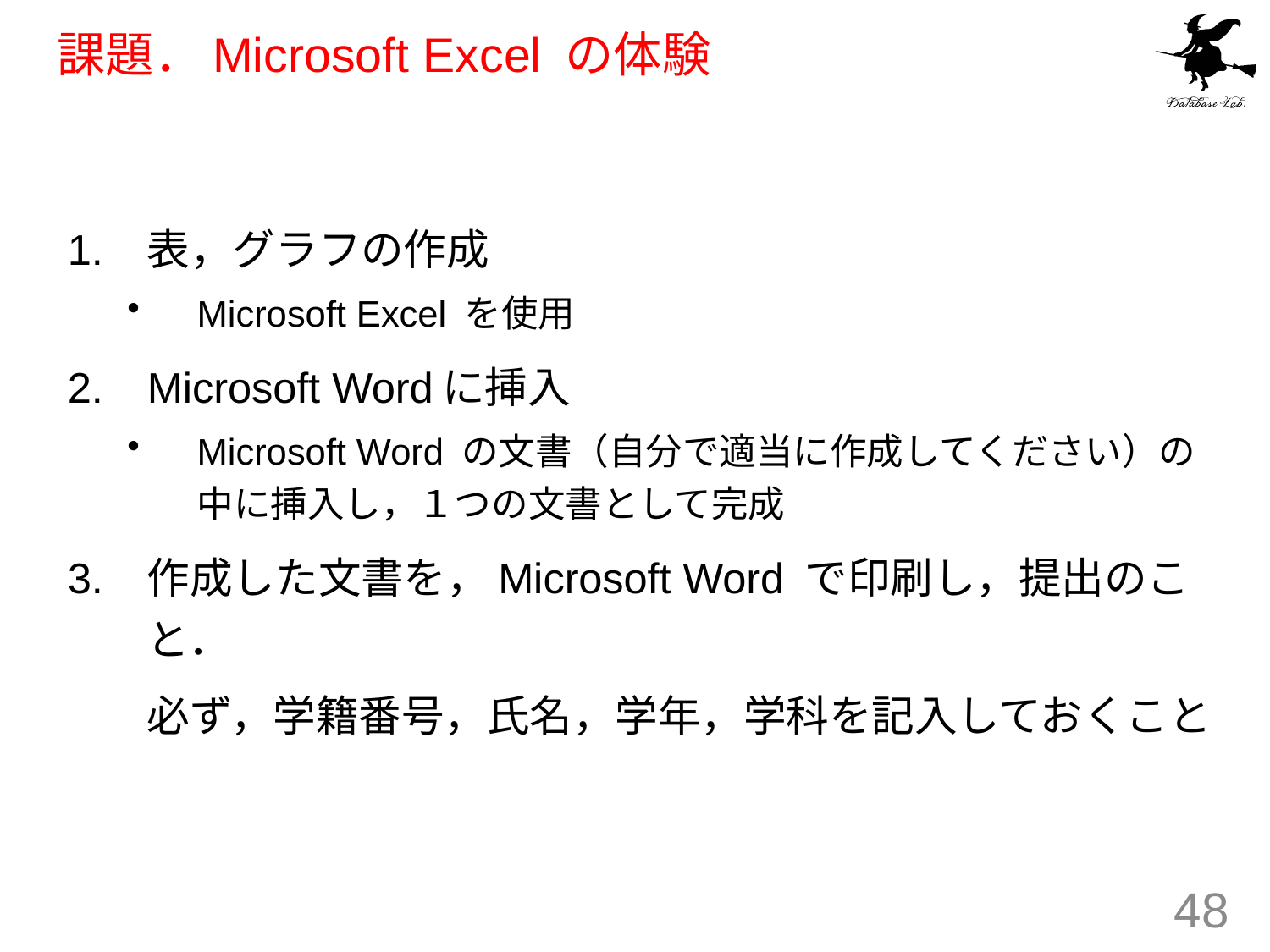

# 課題．Microsoft Excel の体験
表，グラフの作成
Microsoft Excel を使用
Microsoft Wordに挿入
Microsoft Word の文書（自分で適当に作成してください）の中に挿入し，１つの文書として完成
作成した文書を，Microsoft Word で印刷し，提出のこと．
	必ず，学籍番号，氏名，学年，学科を記入しておくこと
48